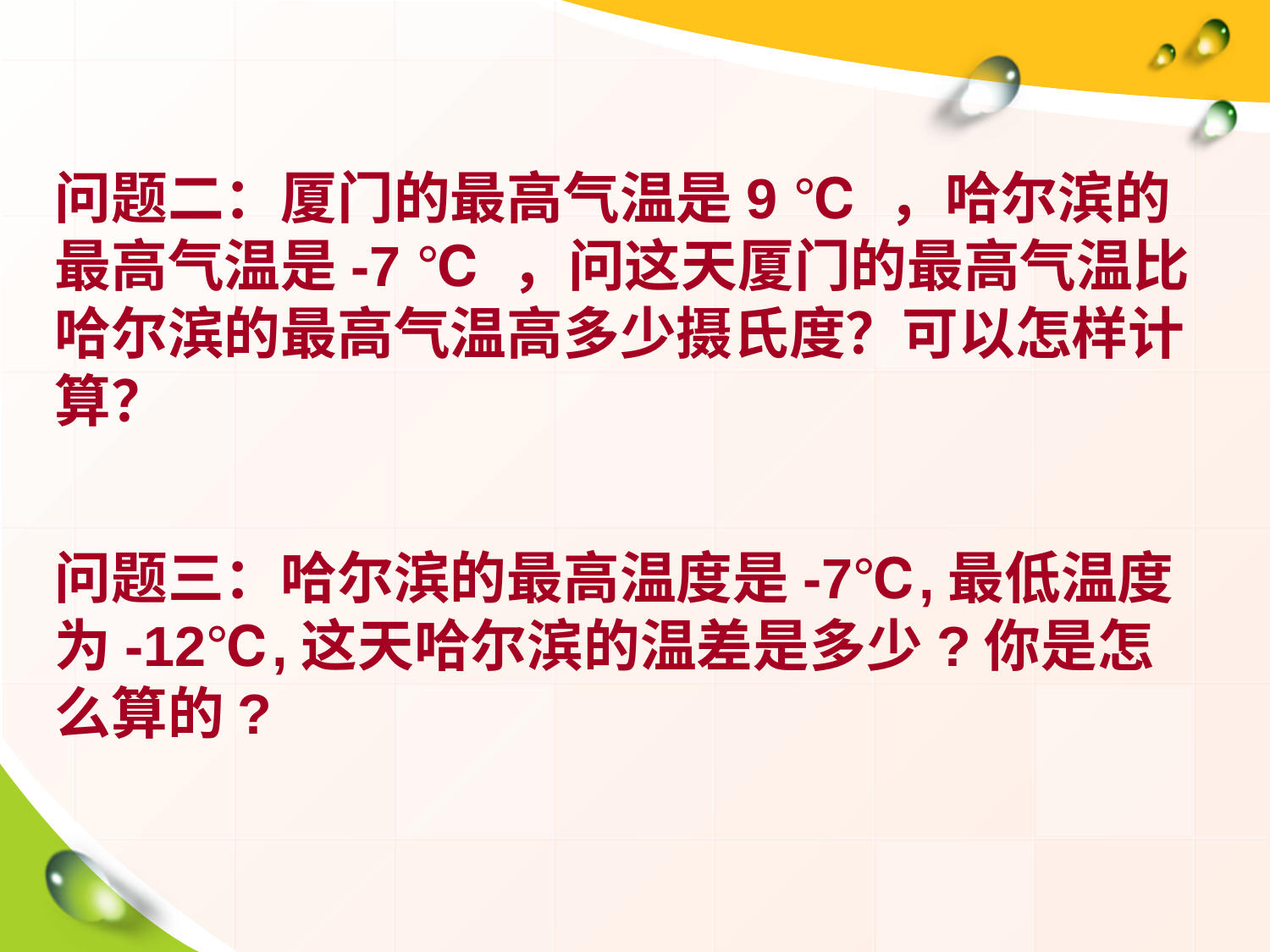

问题二：厦门的最高气温是9 ℃ ，哈尔滨的最高气温是-7 ℃ ，问这天厦门的最高气温比哈尔滨的最高气温高多少摄氏度？可以怎样计算？
问题三：哈尔滨的最高温度是-7℃,最低温度为-12℃,这天哈尔滨的温差是多少?你是怎么算的?